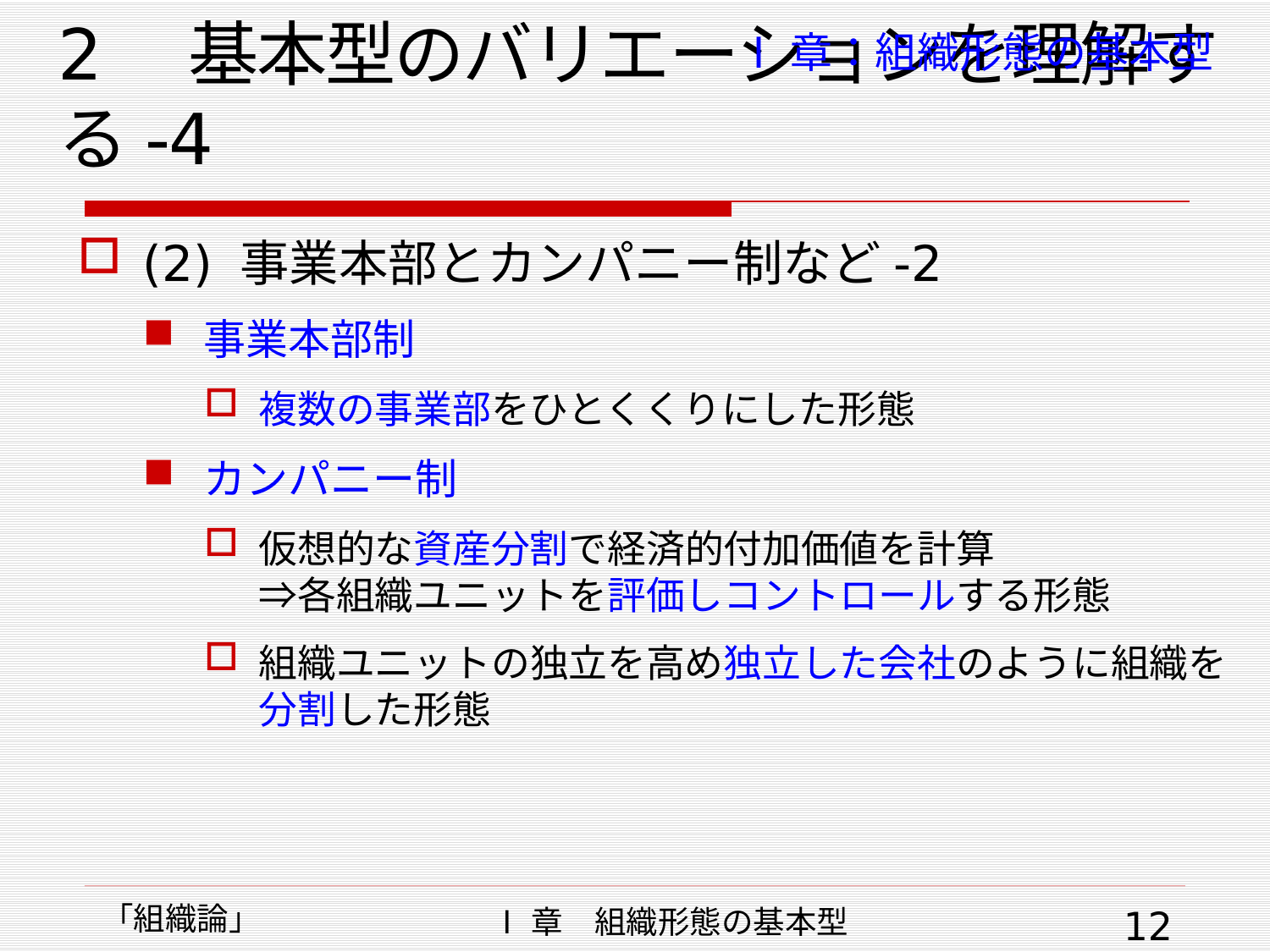

# 2　基本型のバリエーションを理解する-4
Ⅰ章：組織形態の基本型
(2) 事業本部とカンパニー制など-2
事業本部制
複数の事業部をひとくくりにした形態
カンパニー制
仮想的な資産分割で経済的付加価値を計算
⇒各組織ユニットを評価しコントロールする形態
組織ユニットの独立を高め独立した会社のように組織を分割した形態

「組織論」
Ⅰ章　組織形態の基本型
12